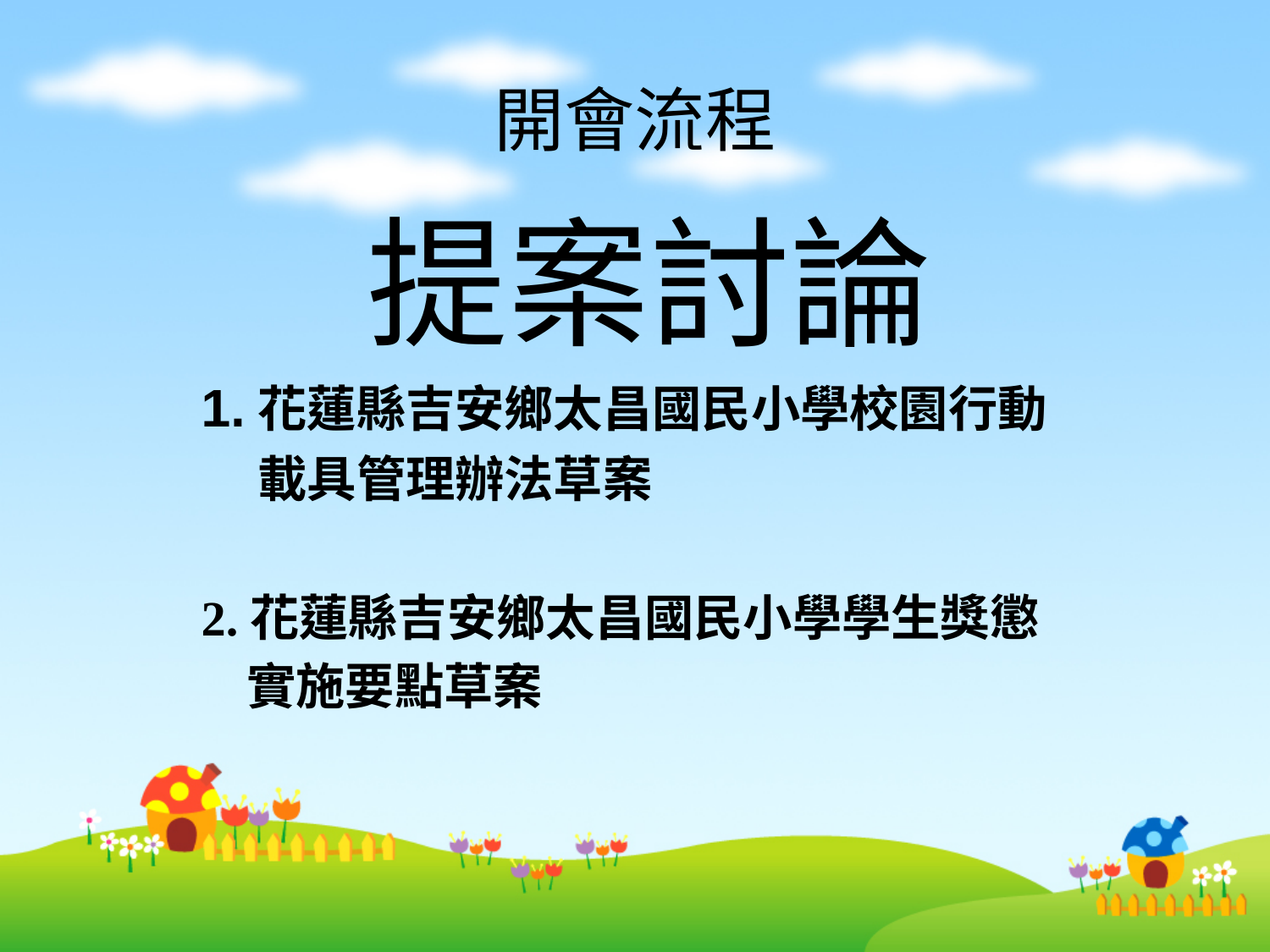

# 開會流程
提案討論
1.花蓮縣吉安鄉太昌國民小學校園行動
    載具管理辦法草案

2.花蓮縣吉安鄉太昌國民小學學生獎懲
   實施要點草案